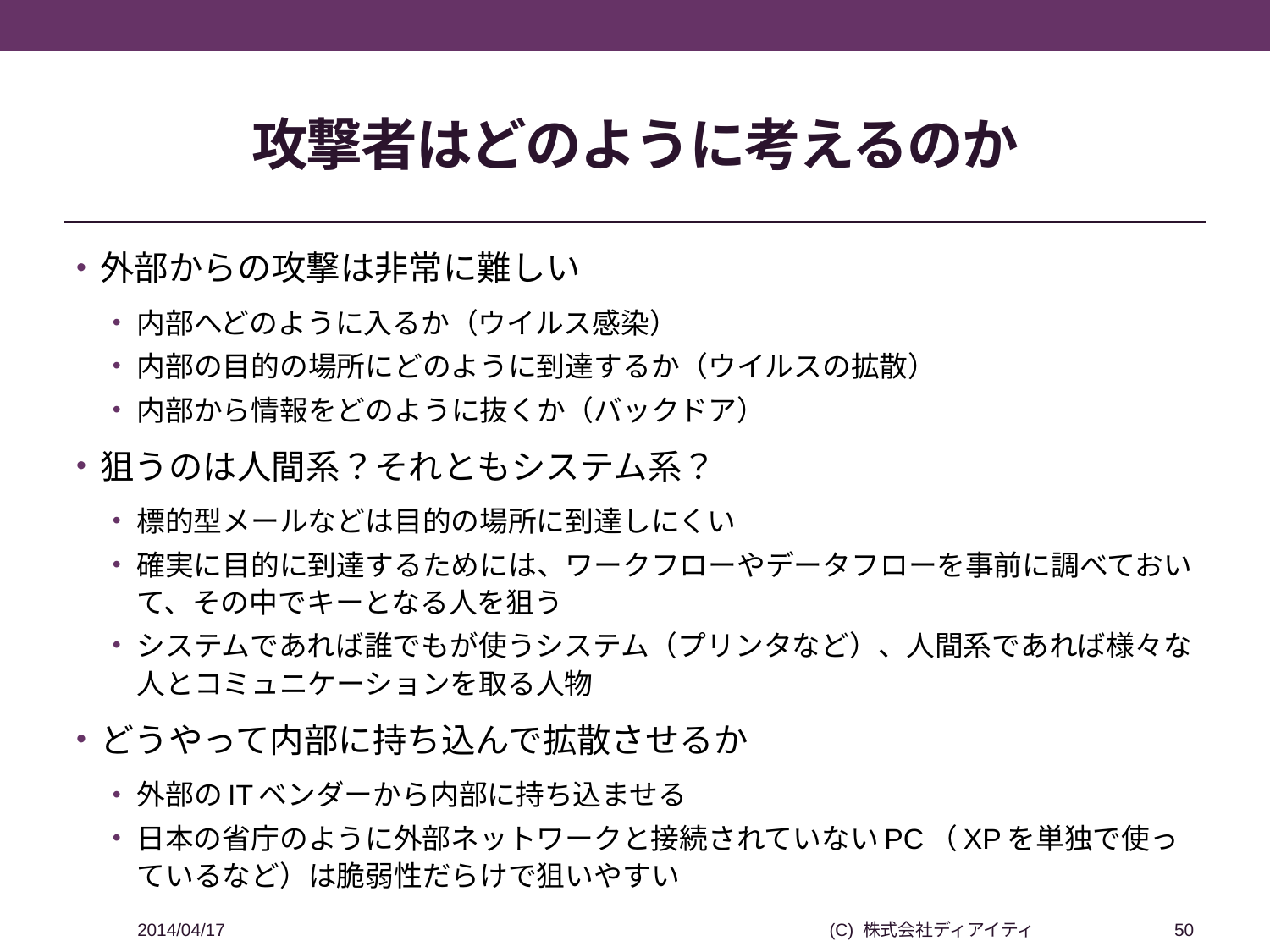

# 攻撃者はどのように考えるのか
外部からの攻撃は非常に難しい
内部へどのように入るか（ウイルス感染）
内部の目的の場所にどのように到達するか（ウイルスの拡散）
内部から情報をどのように抜くか（バックドア）
狙うのは人間系？それともシステム系？
標的型メールなどは目的の場所に到達しにくい
確実に目的に到達するためには、ワークフローやデータフローを事前に調べておいて、その中でキーとなる人を狙う
システムであれば誰でもが使うシステム（プリンタなど）、人間系であれば様々な人とコミュニケーションを取る人物
どうやって内部に持ち込んで拡散させるか
外部のITベンダーから内部に持ち込ませる
日本の省庁のように外部ネットワークと接続されていないPC（XPを単独で使っているなど）は脆弱性だらけで狙いやすい

2014/04/17
(C) 株式会社ディアイティ
50